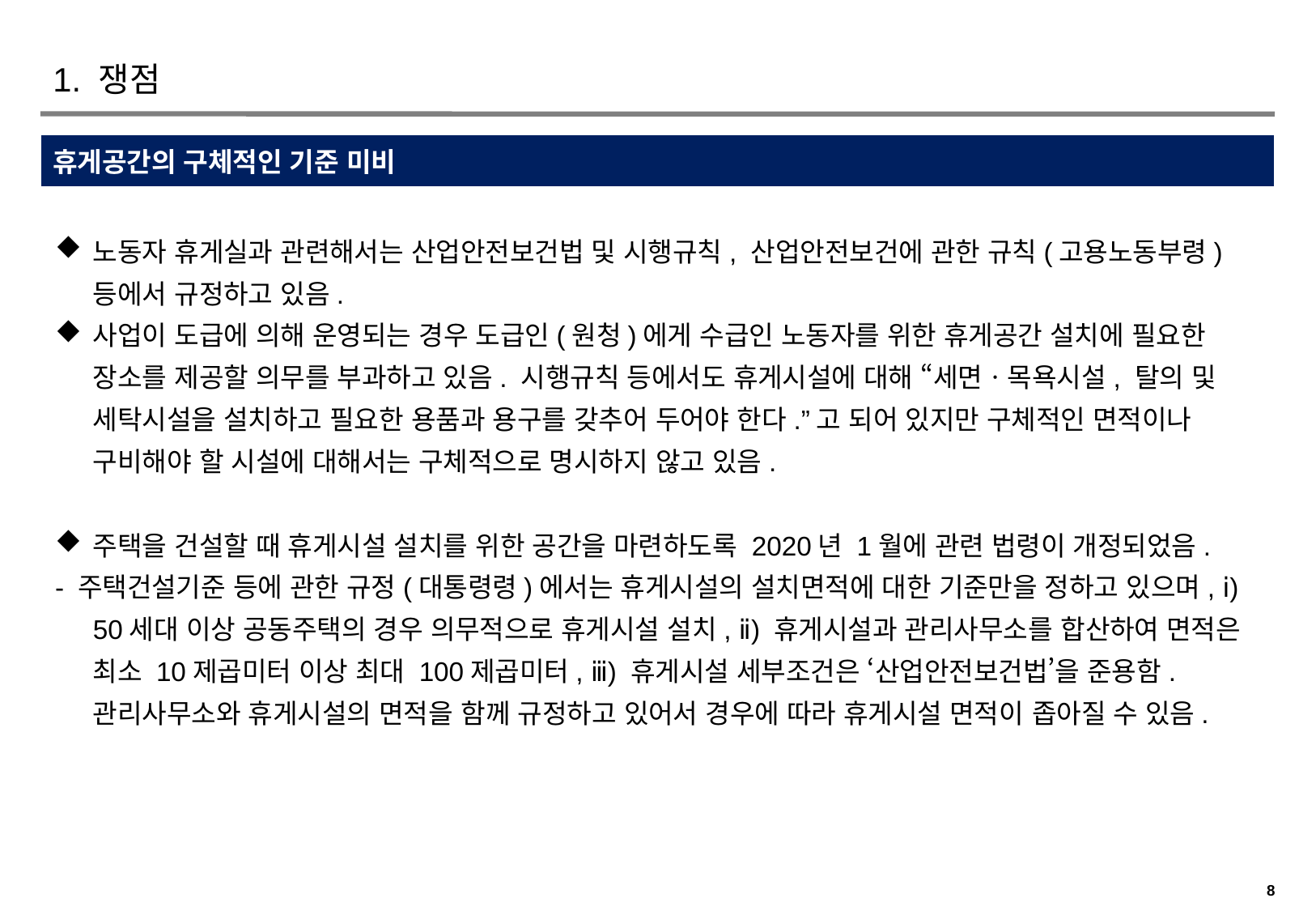

# 1. 쟁점
휴게공간의 구체적인 기준 미비

노동자 휴게실과 관련해서는 산업안전보건법 및 시행규칙, 산업안전보건에 관한 규칙(고용노동부령) 등에서 규정하고 있음.
사업이 도급에 의해 운영되는 경우 도급인(원청)에게 수급인 노동자를 위한 휴게공간 설치에 필요한 장소를 제공할 의무를 부과하고 있음. 시행규칙 등에서도 휴게시설에 대해 “세면ㆍ목욕시설, 탈의 및 세탁시설을 설치하고 필요한 용품과 용구를 갖추어 두어야 한다.”고 되어 있지만 구체적인 면적이나 구비해야 할 시설에 대해서는 구체적으로 명시하지 않고 있음.

주택을 건설할 때 휴게시설 설치를 위한 공간을 마련하도록 2020년 1월에 관련 법령이 개정되었음.
- 주택건설기준 등에 관한 규정(대통령령)에서는 휴게시설의 설치면적에 대한 기준만을 정하고 있으며, ⅰ) 50세대 이상 공동주택의 경우 의무적으로 휴게시설 설치, ⅱ) 휴게시설과 관리사무소를 합산하여 면적은 최소 10제곱미터 이상 최대 100제곱미터, ⅲ) 휴게시설 세부조건은 ‘산업안전보건법’을 준용함. 관리사무소와 휴게시설의 면적을 함께 규정하고 있어서 경우에 따라 휴게시설 면적이 좁아질 수 있음.